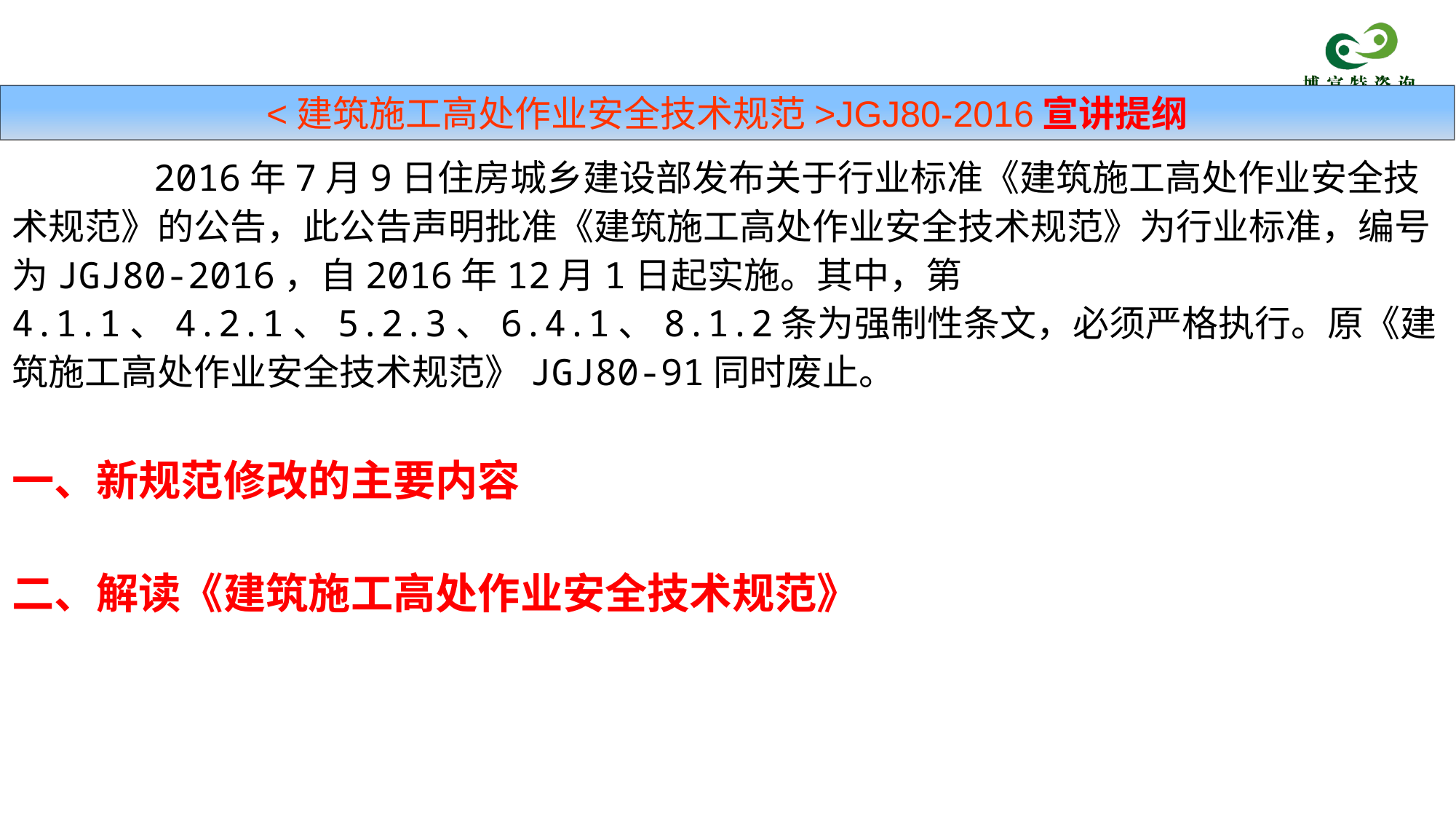

<建筑施工高处作业安全技术规范>JGJ80-2016宣讲提纲
       2016年7月9日住房城乡建设部发布关于行业标准《建筑施工高处作业安全技术规范》的公告，此公告声明批准《建筑施工高处作业安全技术规范》为行业标准，编号为JGJ80-2016，自2016年12月1日起实施。其中，第4.1.1、4.2.1、5.2.3、6.4.1、8.1.2条为强制性条文，必须严格执行。原《建筑施工高处作业安全技术规范》JGJ80-91同时废止。

一、新规范修改的主要内容

二、解读《建筑施工高处作业安全技术规范》